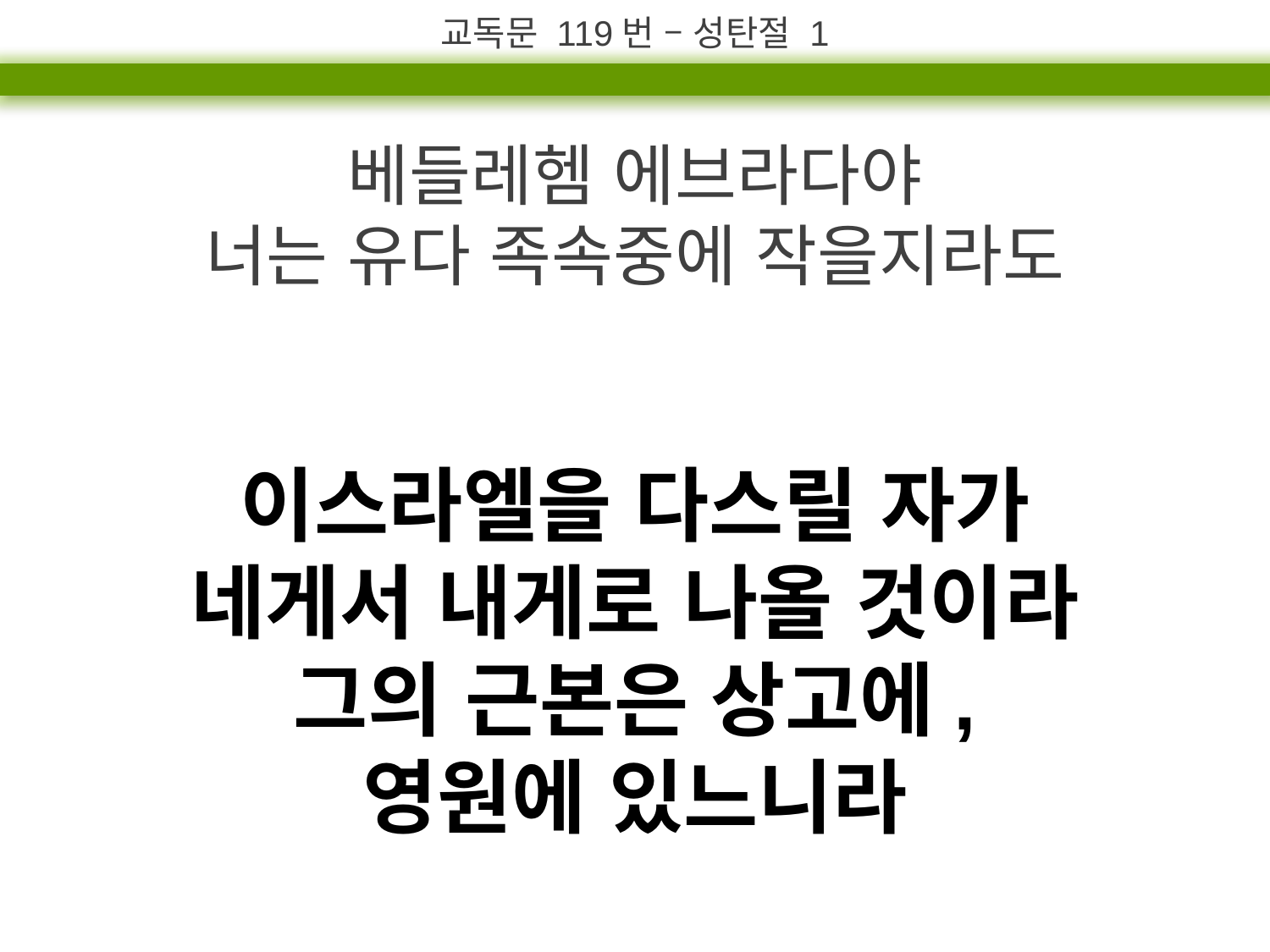

교독문 119번 – 성탄절 1

베들레헴 에브라다야
너는 유다 족속중에 작을지라도
이스라엘을 다스릴 자가
네게서 내게로 나올 것이라
그의 근본은 상고에,
영원에 있느니라